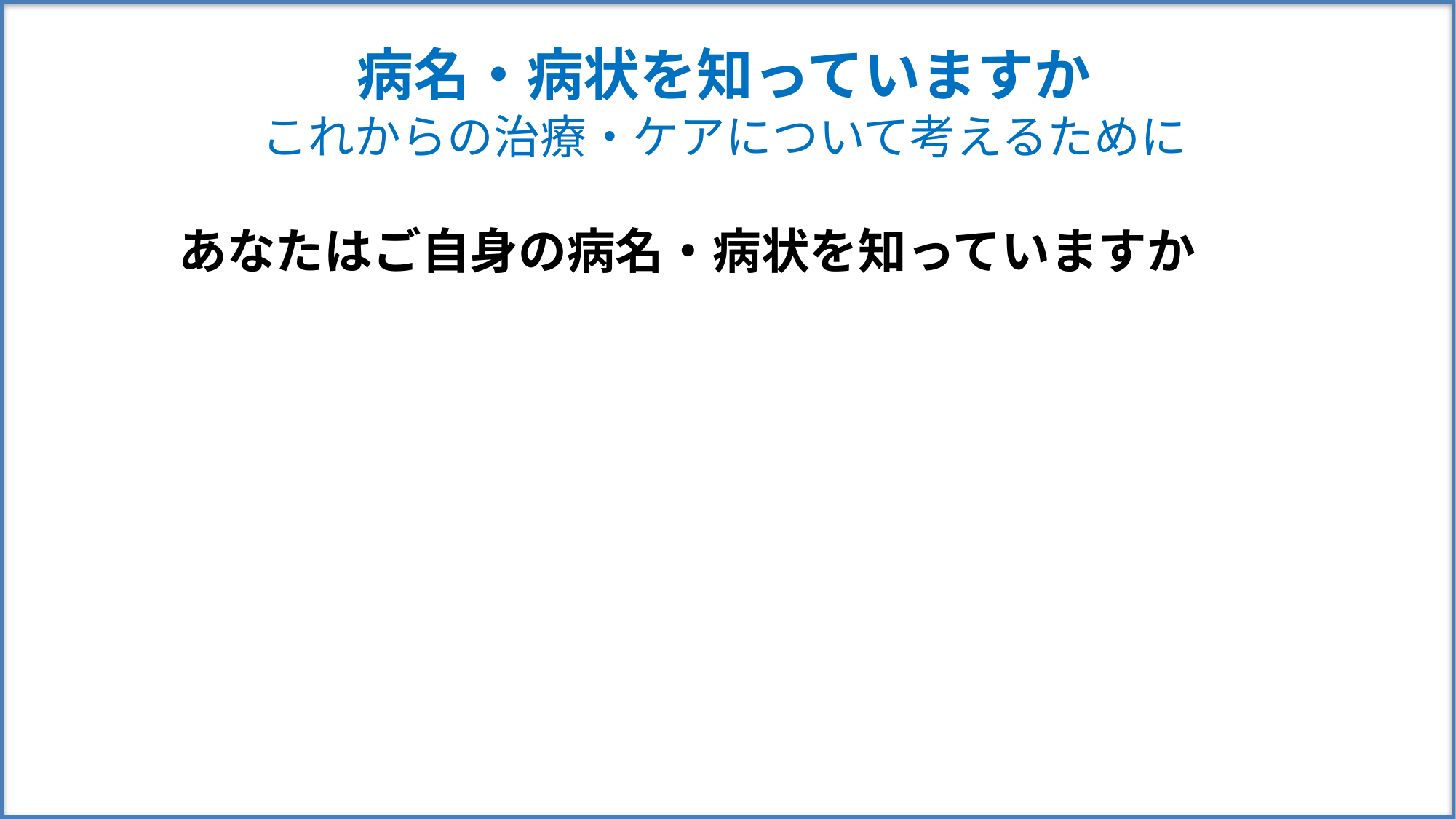

# 病名・病状を知っていますか これからの治療・ケアについて考えるために
あなたはご自身の病名・病状を知っていますか